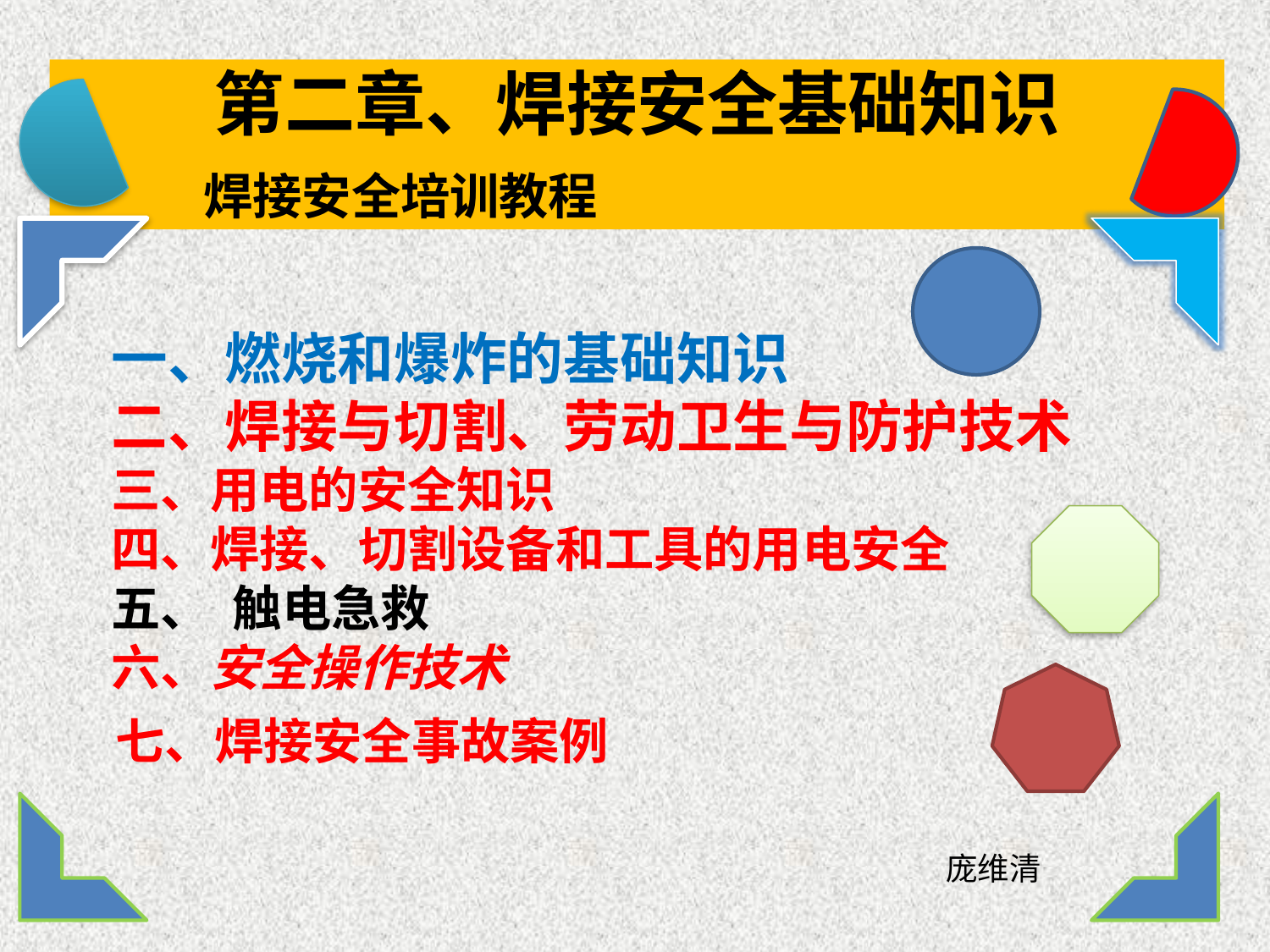

# 第二章、焊接安全基础知识

焊接安全培训教程

一、燃烧和爆炸的基础知识
二、焊接与切割、劳动卫生与防护技术
三、用电的安全知识
四、焊接、切割设备和工具的用电安全
五、  触电急救
六、安全操作技术

七、焊接安全事故案例

庞维清